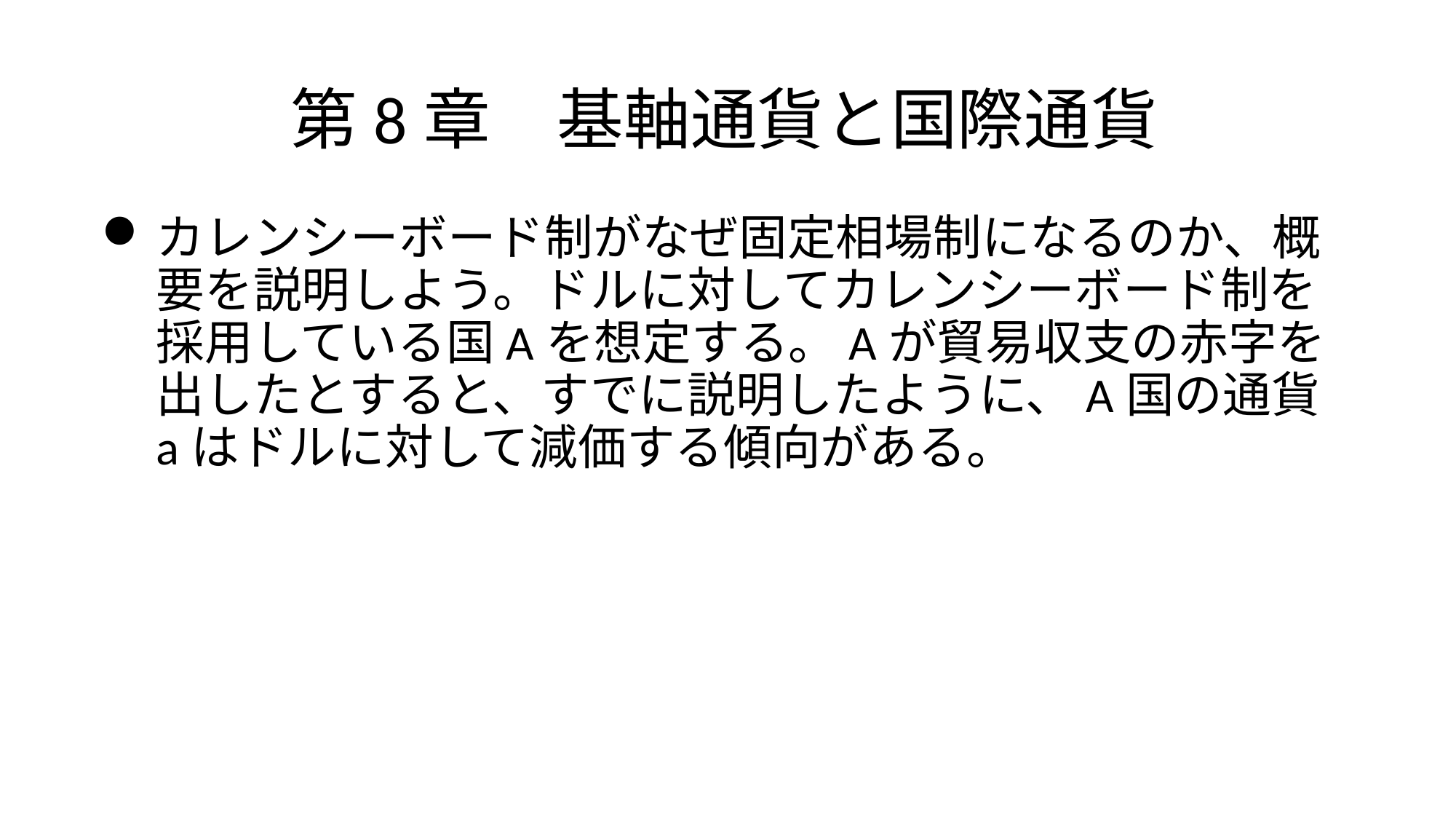

# 第8章　基軸通貨と国際通貨
カレンシーボード制がなぜ固定相場制になるのか、概要を説明しよう。ドルに対してカレンシーボード制を採用している国Aを想定する。Aが貿易収支の赤字を出したとすると、すでに説明したように、A国の通貨aはドルに対して減価する傾向がある。